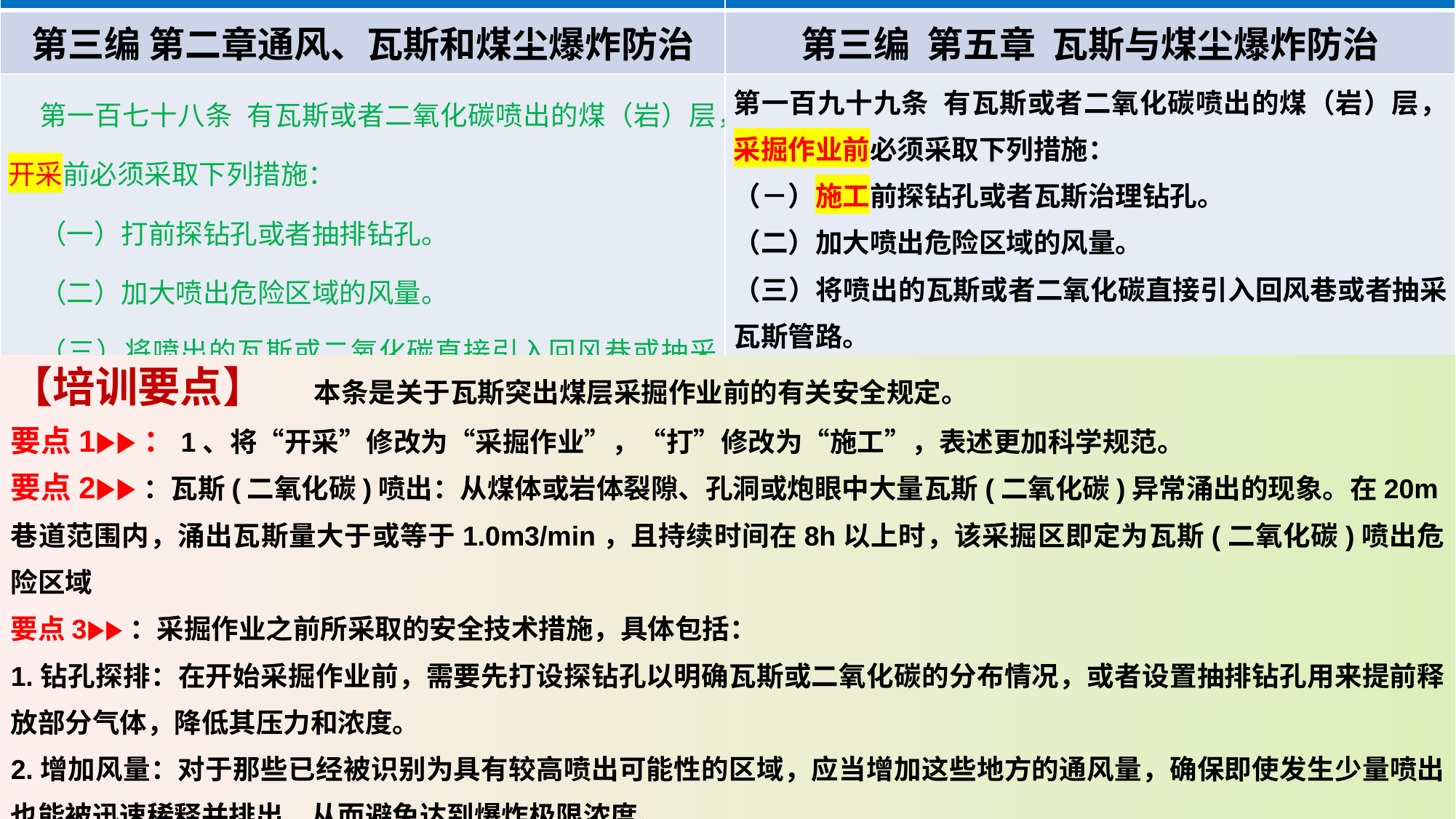

| 《煤矿安全规程》（2022版） | 《煤矿安全规程》（2025版） |
| --- | --- |
| 第三编 第二章通风、瓦斯和煤尘爆炸防治 | 第三编 第五章 瓦斯与煤尘爆炸防治 |
| 第一百七十八条 有瓦斯或者二氧化碳喷出的煤（岩）层，开采前必须采取下列措施： （一）打前探钻孔或者抽排钻孔。 （二）加大喷出危险区域的风量。 （三）将喷出的瓦斯或二氧化碳直接引入回风巷或抽采瓦斯管路。 | 第一百九十九条 有瓦斯或者二氧化碳喷出的煤（岩）层，采掘作业前必须采取下列措施： （－）施工前探钻孔或者瓦斯治理钻孔。 （二）加大喷出危险区域的风量。 （三）将喷出的瓦斯或者二氧化碳直接引入回风巷或者抽采瓦斯管路。 |
【培训要点】      本条是关于瓦斯突出煤层采掘作业前的有关安全规定。
要点1▶▶：1、将“开采”修改为“采掘作业”，“打”修改为“施工”，表述更加科学规范。
要点2▶▶：瓦斯(二氧化碳)喷出：从煤体或岩体裂隙、孔洞或炮眼中大量瓦斯(二氧化碳)异常涌出的现象。在20m巷道范围内，涌出瓦斯量大于或等于1.0m3/min，且持续时间在8h以上时，该采掘区即定为瓦斯(二氧化碳)喷出危险区域
要点3▶▶：采掘作业之前所采取的安全技术措施，具体包括：
1.钻孔探排：在开始采掘作业前，需要先打设探钻孔以明确瓦斯或二氧化碳的分布情况，或者设置抽排钻孔用来提前释放部分气体，降低其压力和浓度。
2.增加风量：对于那些已经被识别为具有较高喷出可能性的区域，应当增加这些地方的通风量，确保即使发生少量喷出也能被迅速稀释并排出，从而避免达到爆炸极限浓度。
3.引导排放：通过有效的工程手段将喷出的瓦斯或二氧化碳直接引入矿井的回风巷道中，或者接入专门用于抽采瓦斯的管道系统。